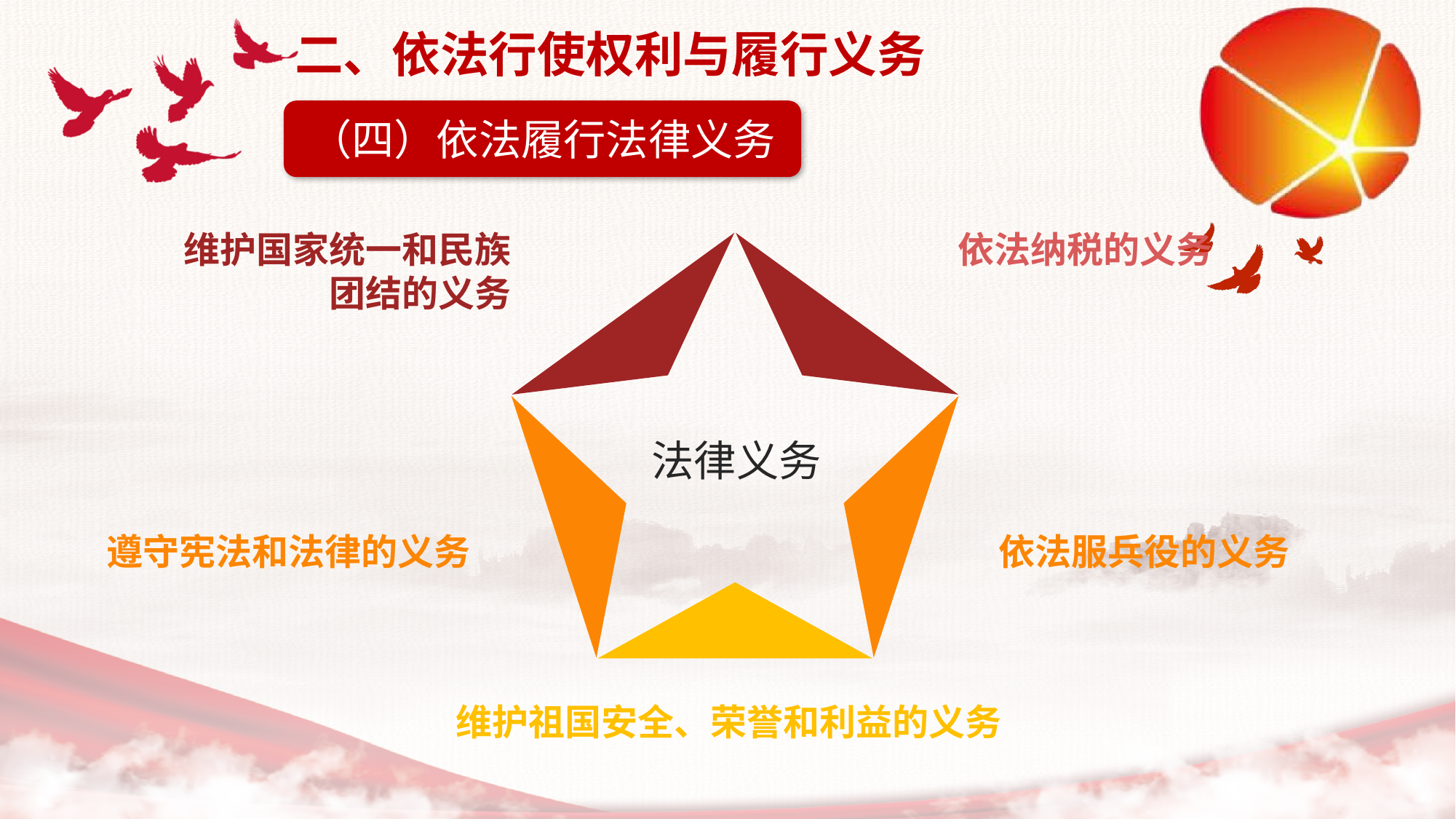

二、依法行使权利与履行义务
（四）依法履行法律义务
依法纳税的义务
维护国家统一和民族团结的义务

法律义务
遵守宪法和法律的义务
依法服兵役的义务
维护祖国安全、荣誉和利益的义务